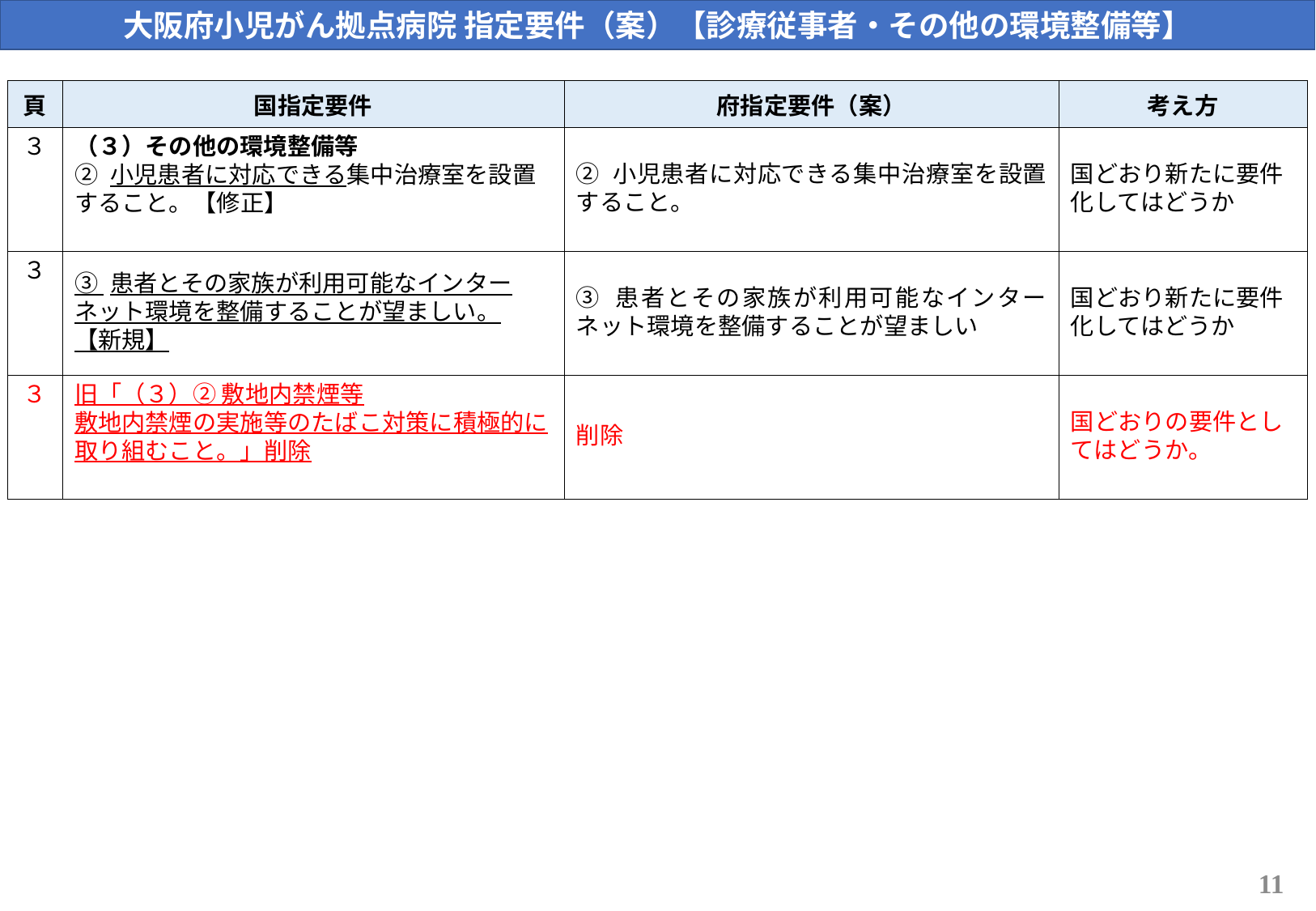

大阪府小児がん拠点病院 指定要件（案）【診療従事者・その他の環境整備等】
| 頁 | 国指定要件 | 府指定要件（案） | 考え方 |
| --- | --- | --- | --- |
| ３ | （３）その他の環境整備等 ➁ 小児患者に対応できる集中治療室を設置すること。【修正】 | ➁ 小児患者に対応できる集中治療室を設置すること。 | 国どおり新たに要件化してはどうか |
| ３ | ③ 患者とその家族が利用可能なインターネット環境を整備することが望ましい。 【新規】 | ③ 患者とその家族が利用可能なインターネット環境を整備することが望ましい | 国どおり新たに要件化してはどうか |
| ３ | 旧「（３）② 敷地内禁煙等 敷地内禁煙の実施等のたばこ対策に積極的に取り組むこと。」削除 | 削除 | 国どおりの要件としてはどうか。 |
11